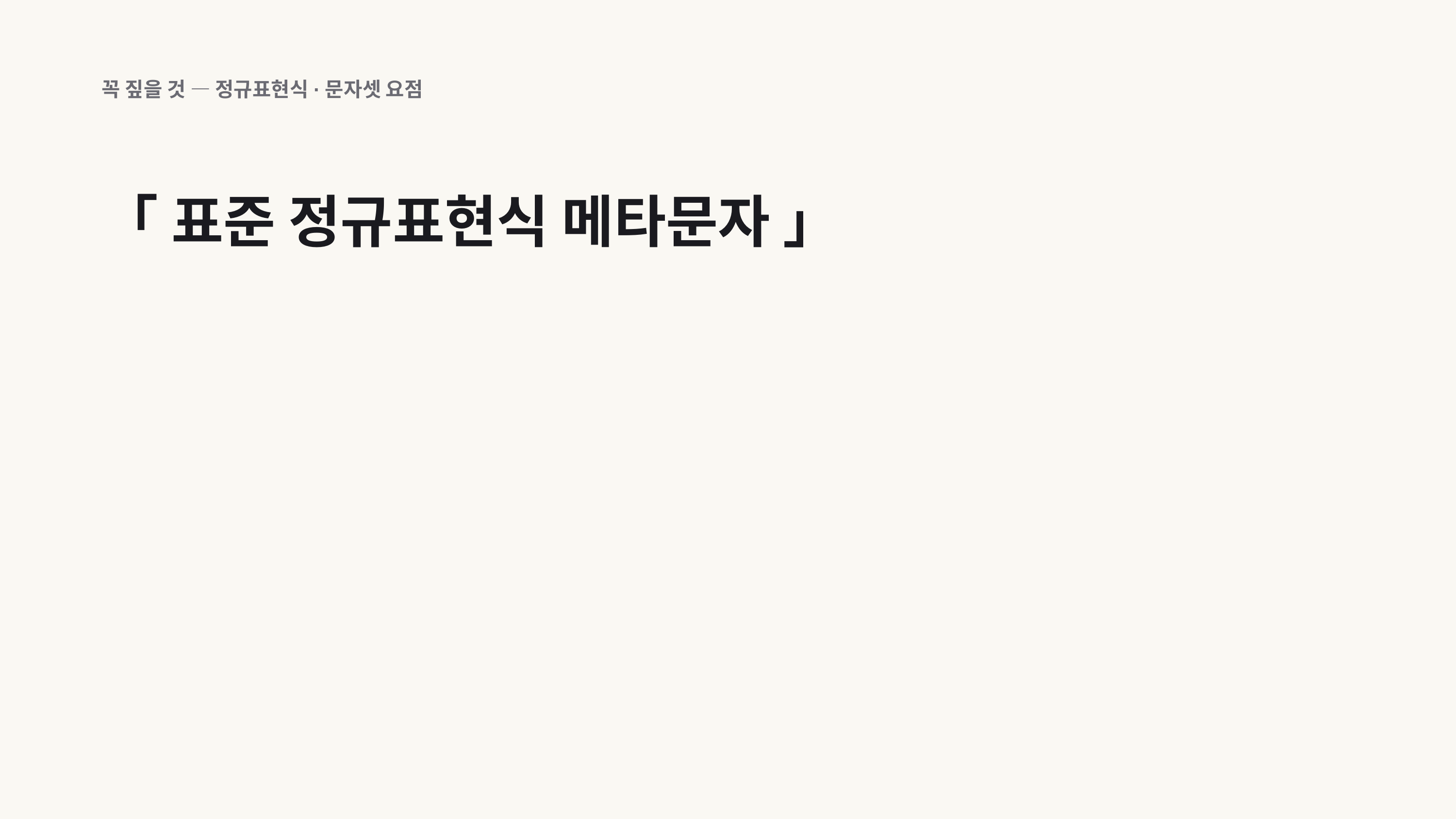

꼭 짚을 것 — 정규표현식·문자셋 요점
「 표준 정규표현식 메타문자 」